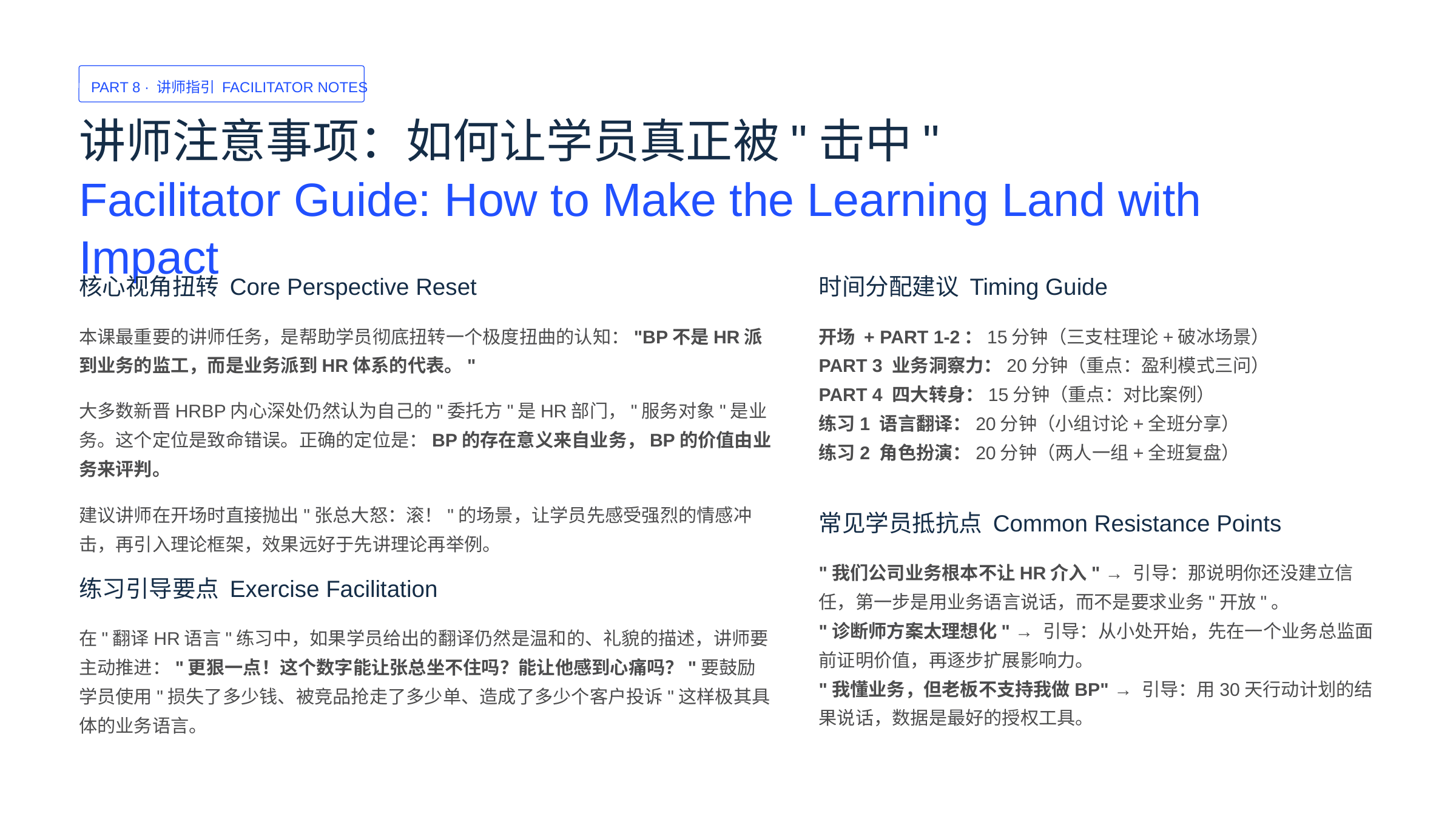

PART 8 · 讲师指引 FACILITATOR NOTES
讲师注意事项：如何让学员真正被"击中"
Facilitator Guide: How to Make the Learning Land with Impact
核心视角扭转 Core Perspective Reset
时间分配建议 Timing Guide
本课最重要的讲师任务，是帮助学员彻底扭转一个极度扭曲的认知："BP不是HR派到业务的监工，而是业务派到HR体系的代表。"
开场 + PART 1-2：15分钟（三支柱理论+破冰场景）
PART 3 业务洞察力：20分钟（重点：盈利模式三问）
PART 4 四大转身：15分钟（重点：对比案例）
练习1 语言翻译：20分钟（小组讨论+全班分享）
练习2 角色扮演：20分钟（两人一组+全班复盘）
大多数新晋HRBP内心深处仍然认为自己的"委托方"是HR部门，"服务对象"是业务。这个定位是致命错误。正确的定位是：BP的存在意义来自业务，BP的价值由业务来评判。
建议讲师在开场时直接抛出"张总大怒：滚！"的场景，让学员先感受强烈的情感冲击，再引入理论框架，效果远好于先讲理论再举例。
常见学员抵抗点 Common Resistance Points
"我们公司业务根本不让HR介入" → 引导：那说明你还没建立信任，第一步是用业务语言说话，而不是要求业务"开放"。
"诊断师方案太理想化" → 引导：从小处开始，先在一个业务总监面前证明价值，再逐步扩展影响力。
"我懂业务，但老板不支持我做BP" → 引导：用30天行动计划的结果说话，数据是最好的授权工具。
练习引导要点 Exercise Facilitation
在"翻译HR语言"练习中，如果学员给出的翻译仍然是温和的、礼貌的描述，讲师要主动推进："更狠一点！这个数字能让张总坐不住吗？能让他感到心痛吗？"要鼓励学员使用"损失了多少钱、被竞品抢走了多少单、造成了多少个客户投诉"这样极其具体的业务语言。